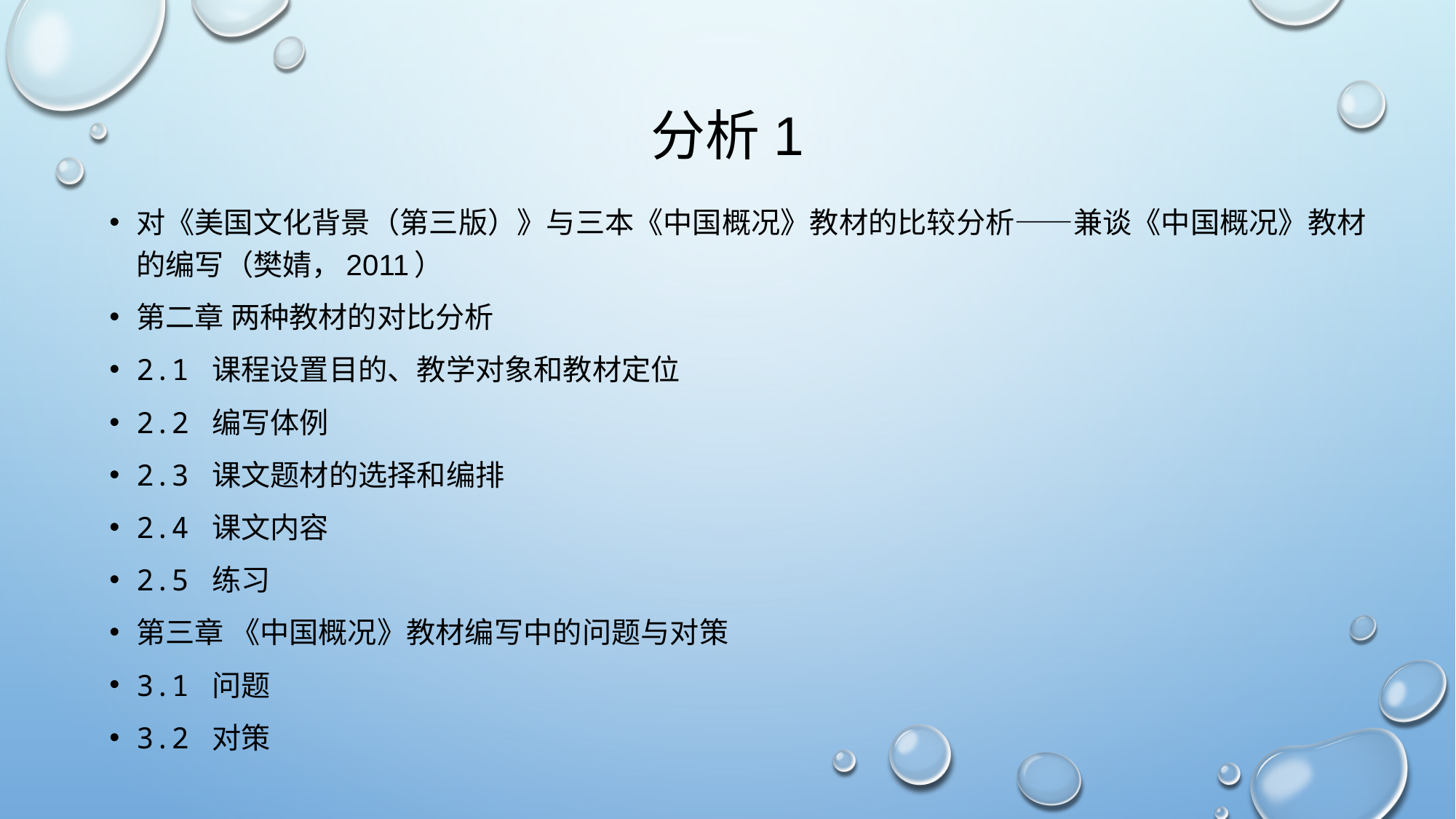

# 分析1
对《美国文化背景（第三版）》与三本《中国概况》教材的比较分析——兼谈《中国概况》教材的编写（樊婧，2011）
第二章 两种教材的对比分析
2.1 课程设置目的、教学对象和教材定位
2.2 编写体例
2.3 课文题材的选择和编排
2.4 课文内容
2.5 练习
第三章 《中国概况》教材编写中的问题与对策
3.1 问题
3.2 对策